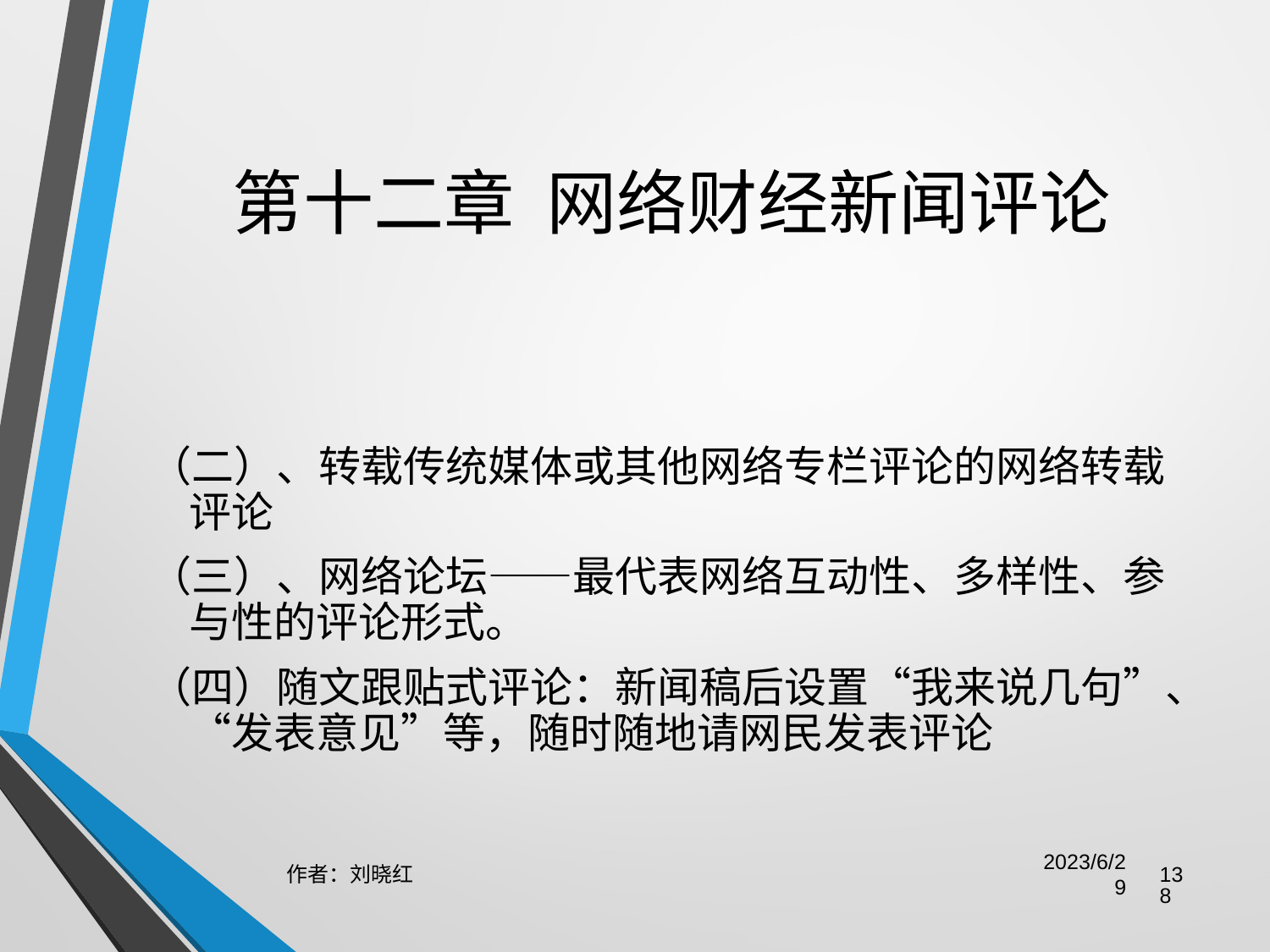

# 第十二章  网络财经新闻评论
（二）、转载传统媒体或其他网络专栏评论的网络转载评论
（三）、网络论坛——最代表网络互动性、多样性、参与性的评论形式。
（四）随文跟贴式评论：新闻稿后设置“我来说几句”、“发表意见”等，随时随地请网民发表评论
作者：刘晓红
2023/6/29
138